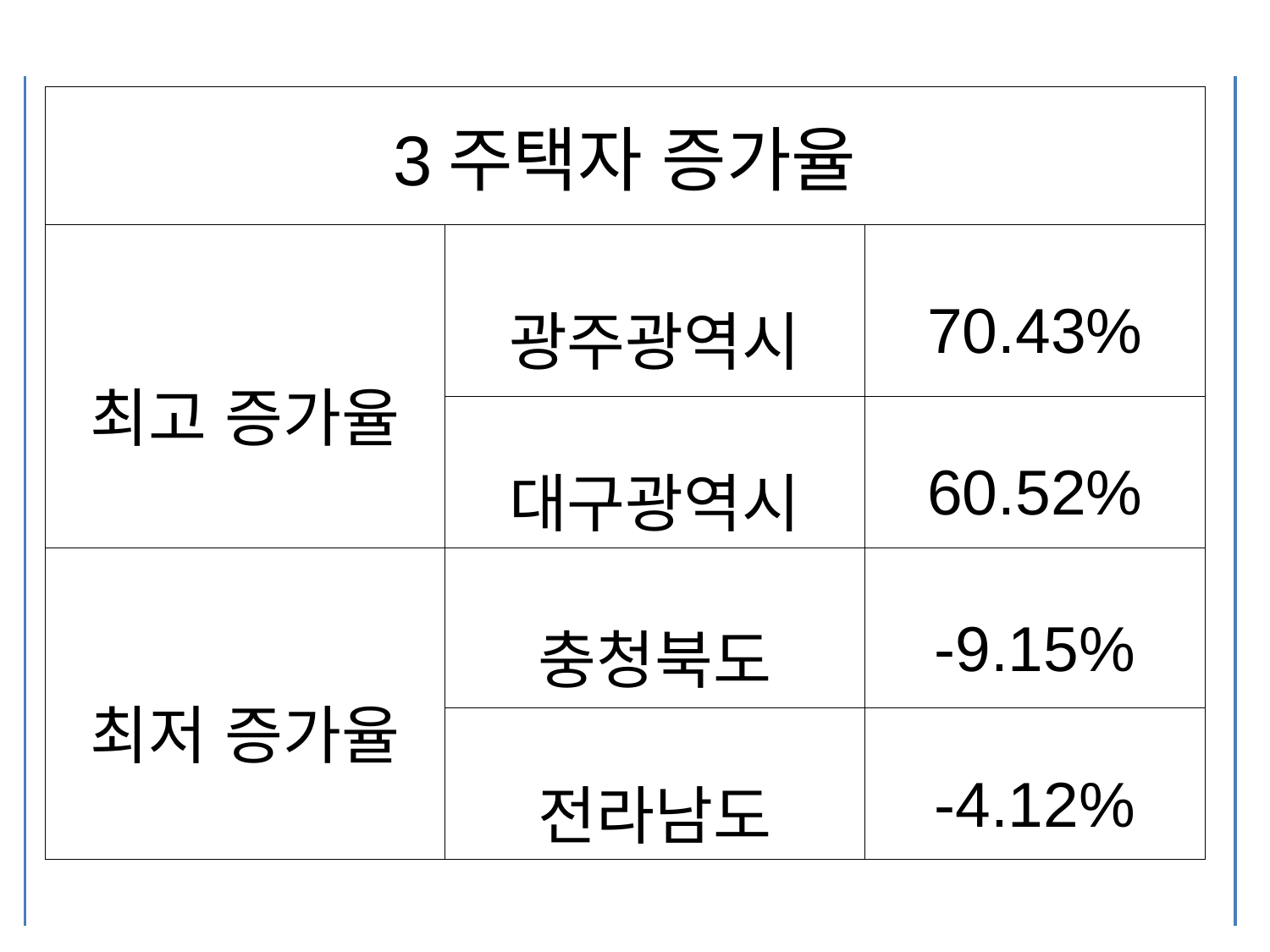

| 3주택자 증가율 |  |  |
| --- | --- | --- |
| 최고 증가율 | 광주광역시 | 70.43% |
|  | 대구광역시 | 60.52% |
| 최저 증가율 | 충청북도 | -9.15% |
|  | 전라남도 | -4.12% |